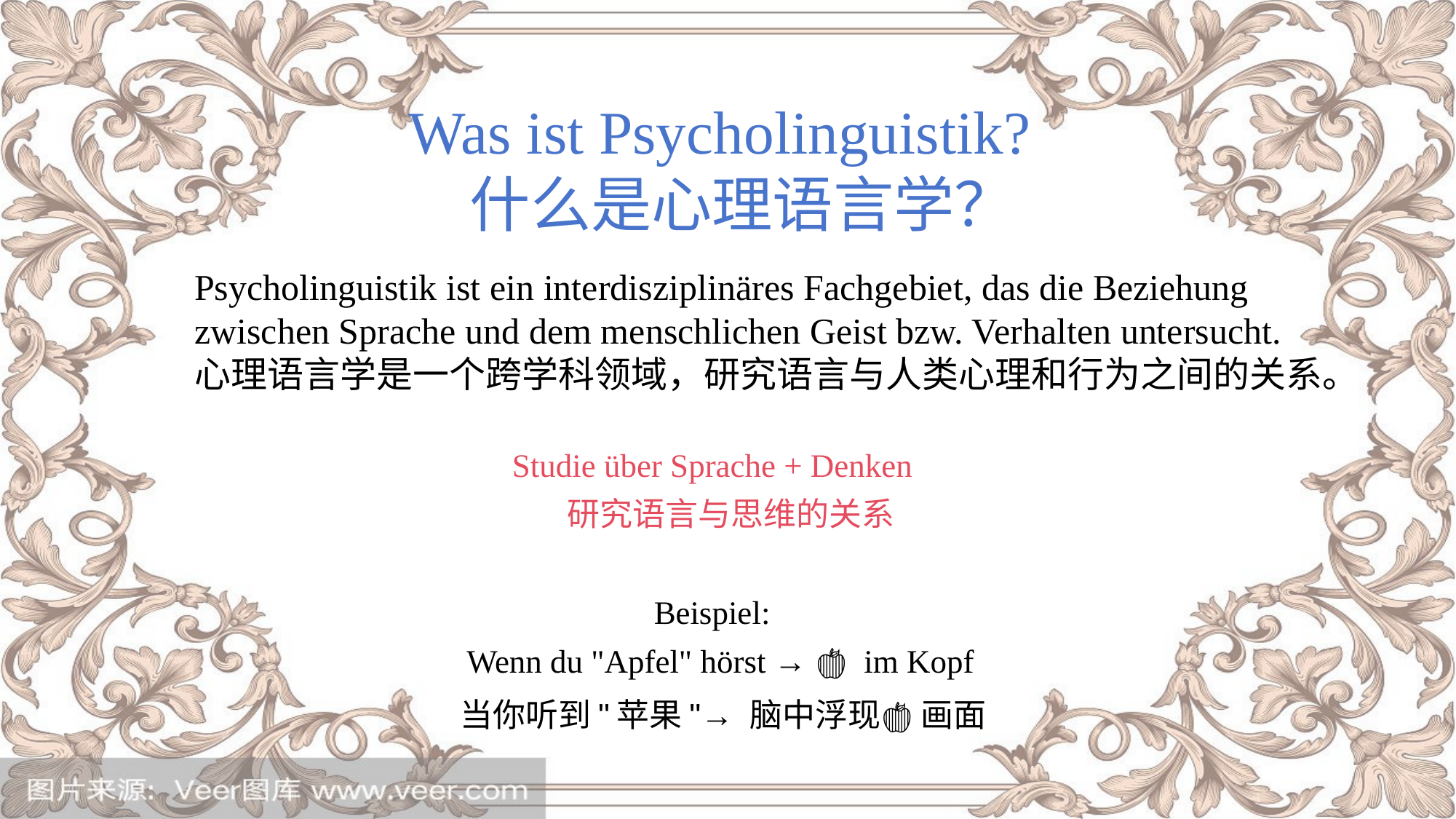

# Was ist Psycholinguistik? 什么是心理语言学？
Psycholinguistik ist ein interdisziplinäres Fachgebiet, das die Beziehung zwischen Sprache und dem menschlichen Geist bzw. Verhalten untersucht.
心理语言学是一个跨学科领域，研究语言与人类心理和行为之间的关系。
Studie über Sprache + Denken
  研究语言与思维的关系

Beispiel:
  Wenn du "Apfel" hörst → 🍎  im Kopf
  当你听到"苹果"→ 脑中浮现🍎 画面